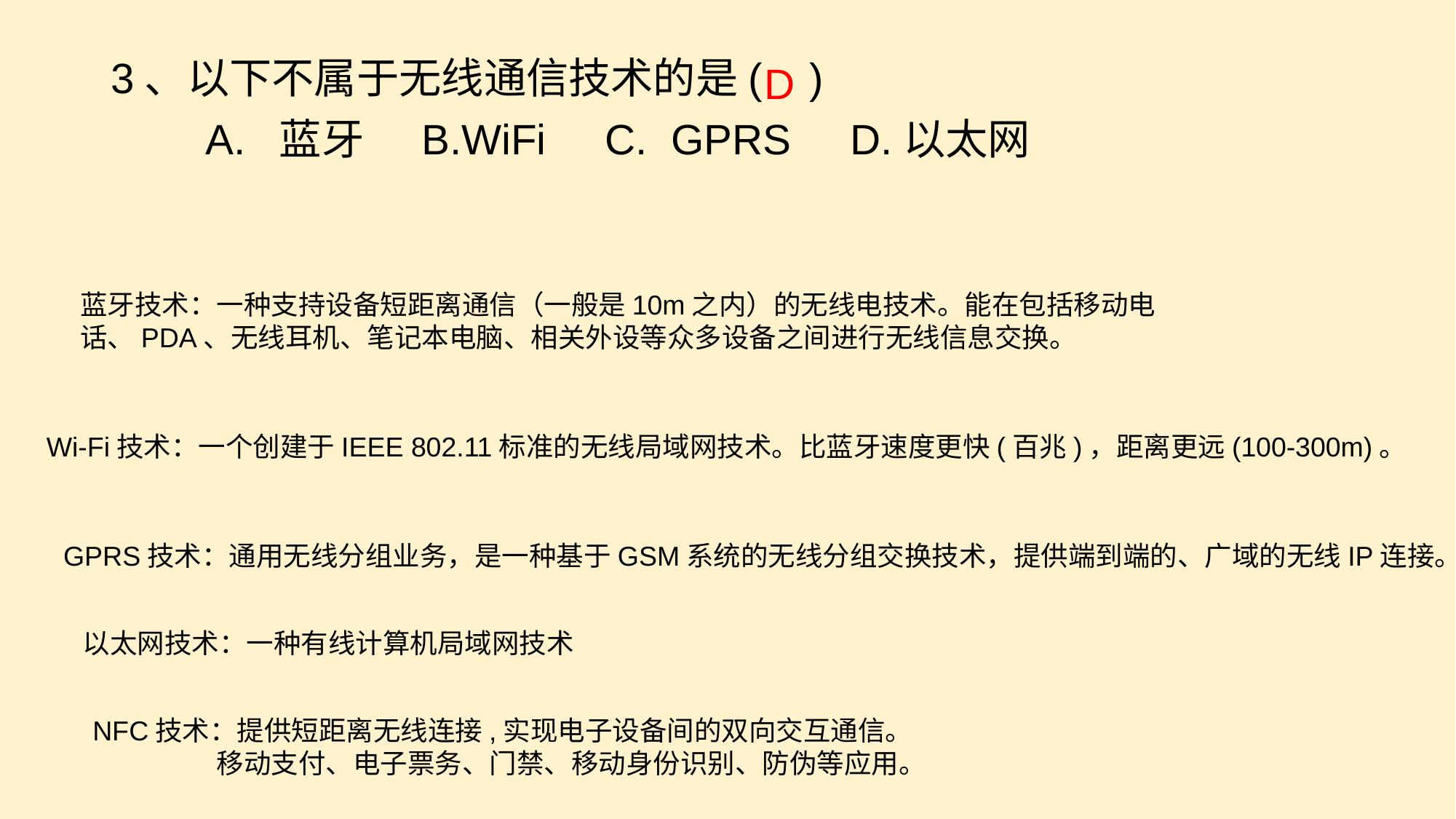

3、以下不属于无线通信技术的是(    )
        A.  蓝牙     B.WiFi     C.  GPRS     D.以太网
D
蓝牙技术：一种支持设备短距离通信（一般是10m之内）的无线电技术。能在包括移动电话、PDA、无线耳机、笔记本电脑、相关外设等众多设备之间进行无线信息交换。
Wi-Fi技术：一个创建于IEEE 802.11标准的无线局域网技术。比蓝牙速度更快(百兆)，距离更远(100-300m)。
GPRS技术：通用无线分组业务，是一种基于GSM系统的无线分组交换技术，提供端到端的、广域的无线IP连接。
以太网技术：一种有线计算机局域网技术
NFC技术：提供短距离无线连接,实现电子设备间的双向交互通信。
                   移动支付、电子票务、门禁、移动身份识别、防伪等应用。